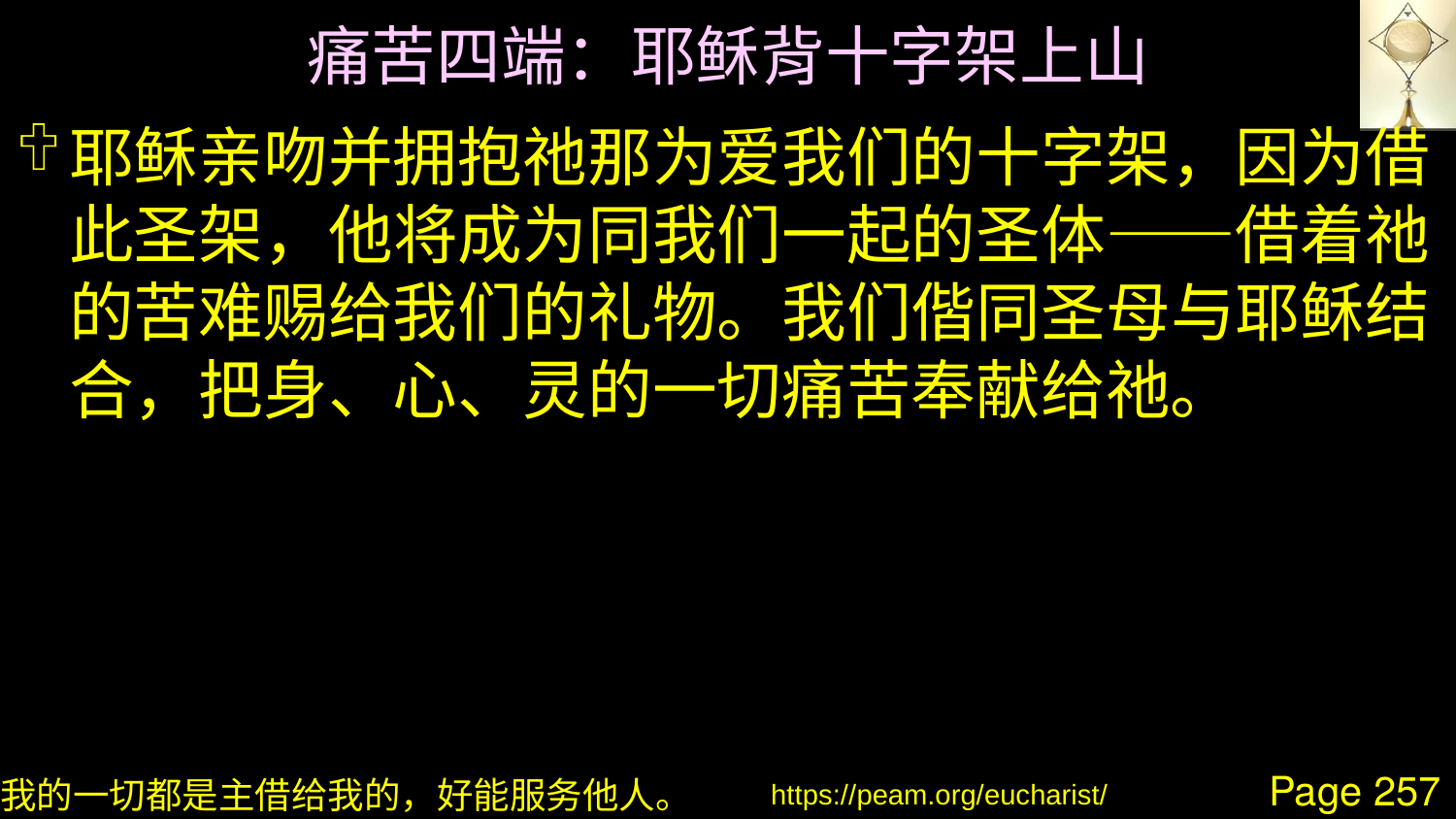

# 痛苦四端：耶稣背十字架上山
耶稣亲吻并拥抱祂那为爱我们的十字架，因为借此圣架，他将成为同我们一起的圣体——借着祂的苦难赐给我们的礼物。我们偕同圣母与耶稣结合，把身、心、灵的一切痛苦奉献给祂。